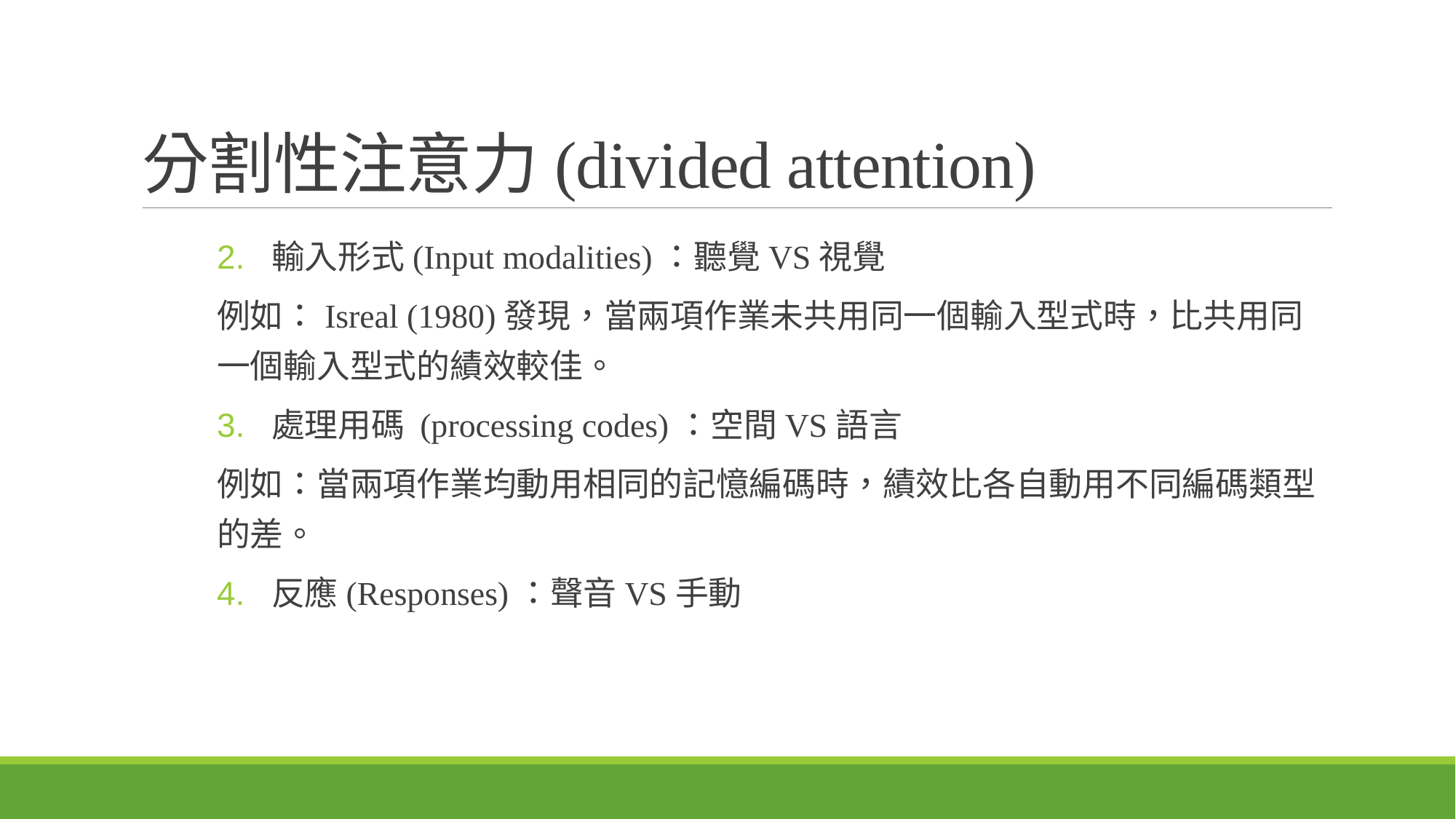

# 分割性注意力(divided attention)
輸入形式(Input modalities)：聽覺VS視覺
例如：Isreal (1980)發現，當兩項作業未共用同一個輸入型式時，比共用同一個輸入型式的績效較佳。
處理用碼 (processing codes)：空間VS語言
例如：當兩項作業均動用相同的記憶編碼時，績效比各自動用不同編碼類型的差。
反應(Responses)：聲音VS手動